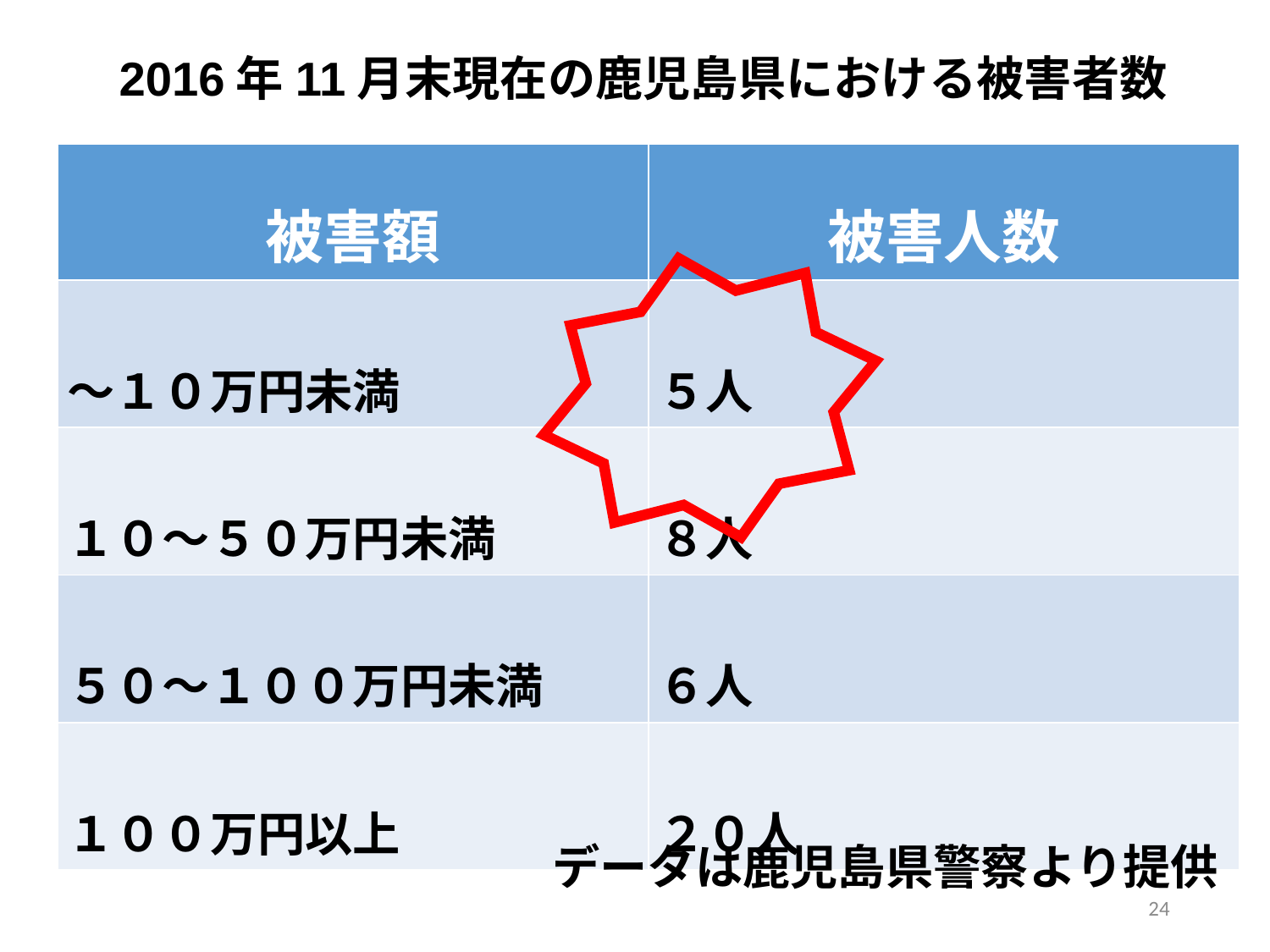

2016年11月末現在の鹿児島県における被害者数
| 被害額 | 被害人数 |
| --- | --- |
| ～１０万円未満 | ５人 |
| １０～５０万円未満 | ８人 |
| ５０～１００万円未満 | ６人 |
| １００万円以上 | ２０人 |

データは鹿児島県警察より提供
24